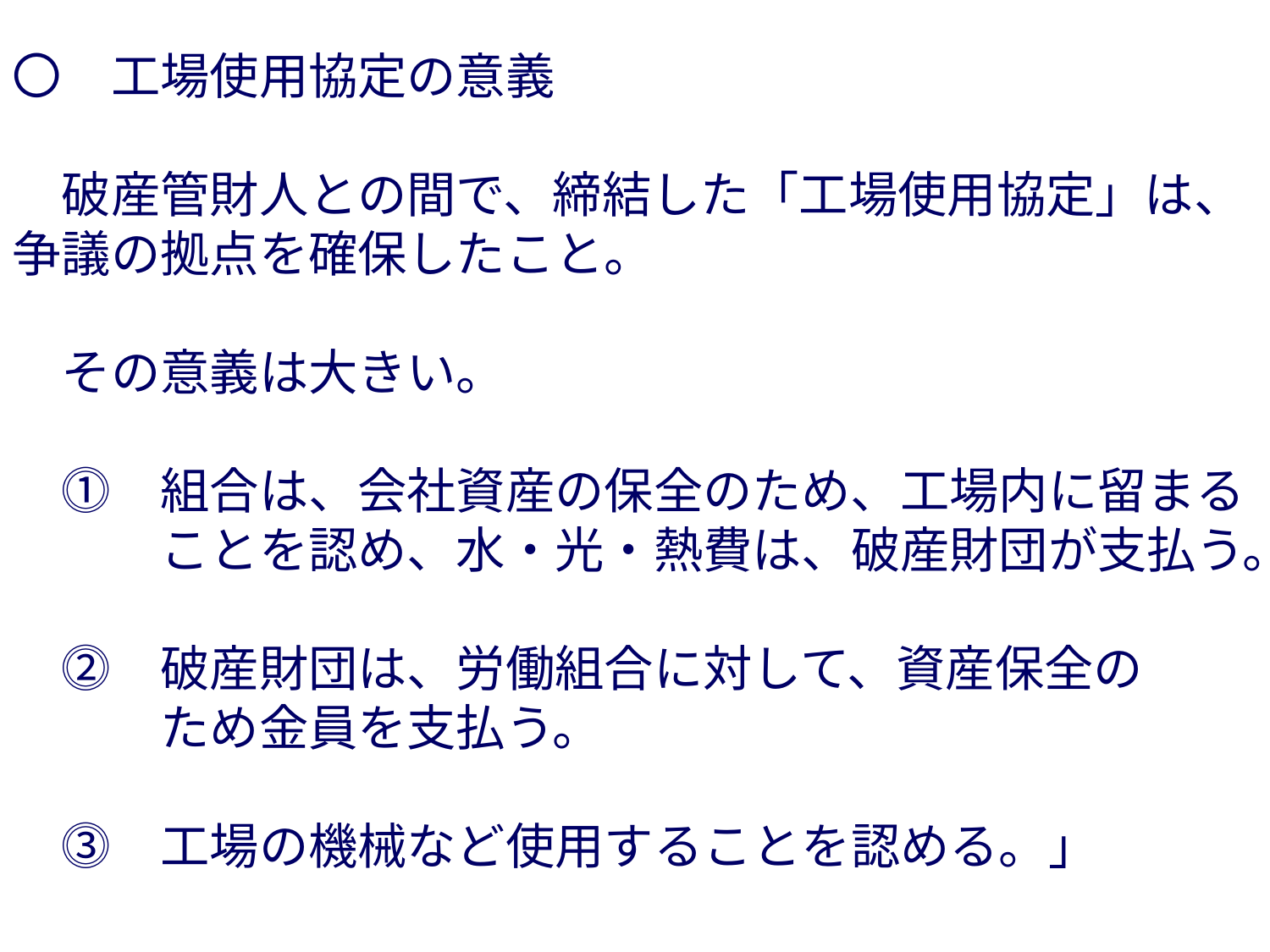

〇　工場使用協定の意義

　破産管財人との間で、締結した「工場使用協定」は、争議の拠点を確保したこと。

　その意義は大きい。

　⓵　組合は、会社資産の保全のため、工場内に留まる
　　　ことを認め、水・光・熱費は、破産財団が支払う。

　⓶　破産財団は、労働組合に対して、資産保全の
　　　ため金員を支払う。

　⓷　工場の機械など使用することを認める。」